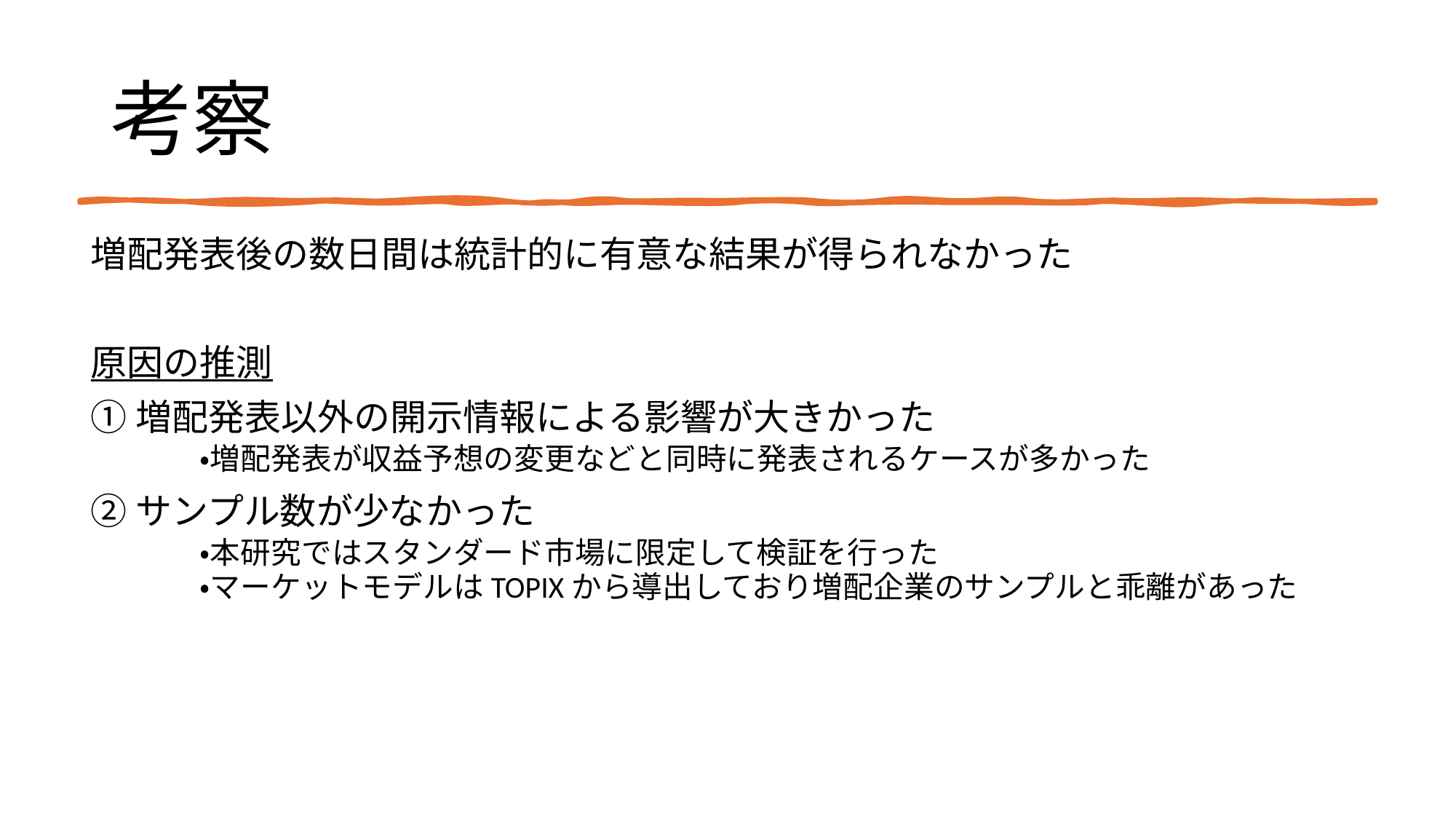

# 考察

増配発表後の数日間は統計的に有意な結果が得られなかった

原因の推測
①増配発表以外の開示情報による影響が大きかった
	・増配発表が収益予想の変更などと同時に発表されるケースが多かった
②サンプル数が少なかった
	・本研究ではスタンダード市場に限定して検証を行った
	・マーケットモデルはTOPIXから導出しており増配企業のサンプルと乖離があった